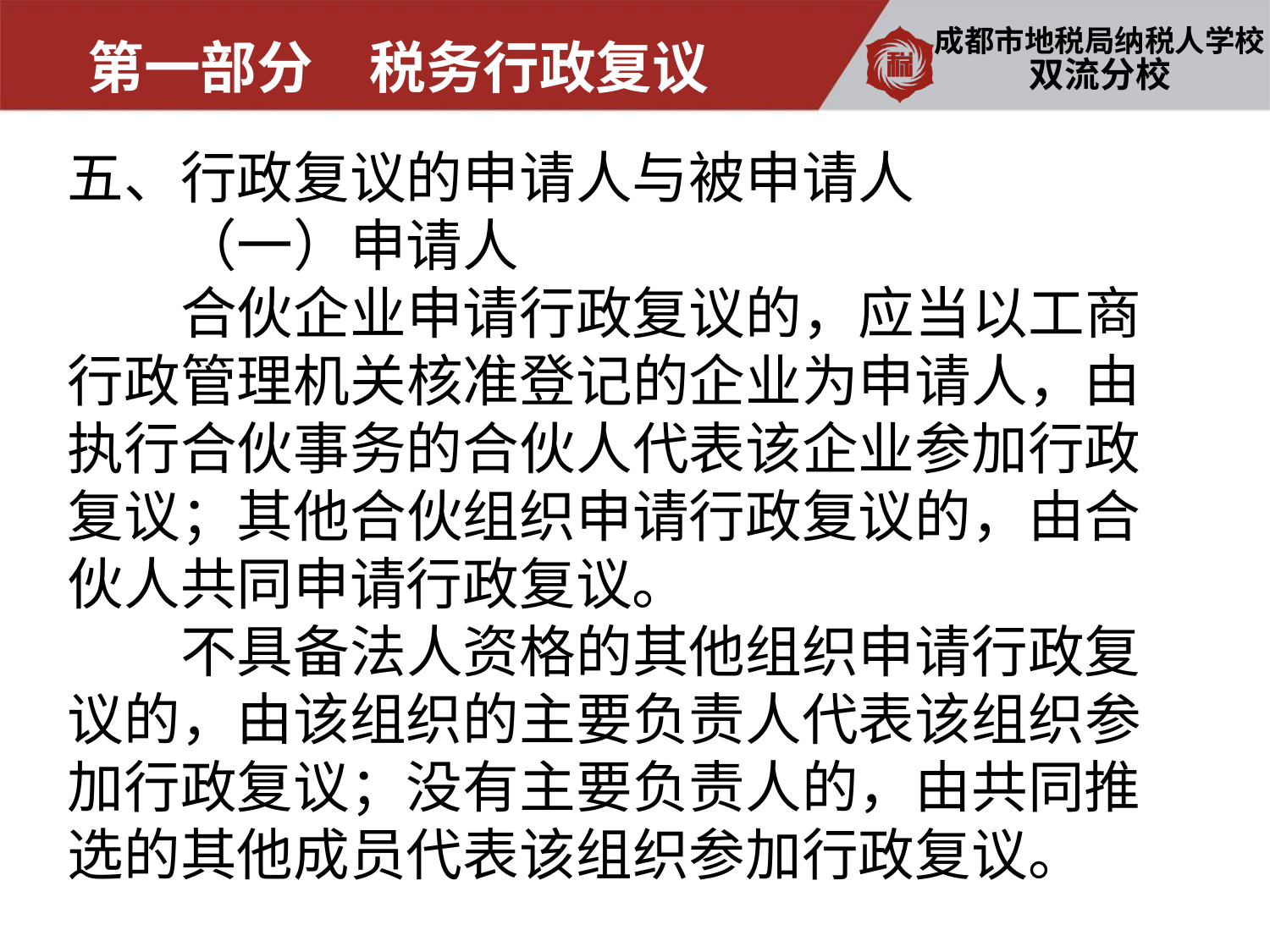

第一部分　税务行政复议
双流分校
五、行政复议的申请人与被申请人
　　（一）申请人
　　合伙企业申请行政复议的，应当以工商行政管理机关核准登记的企业为申请人，由执行合伙事务的合伙人代表该企业参加行政复议；其他合伙组织申请行政复议的，由合伙人共同申请行政复议。
　　不具备法人资格的其他组织申请行政复议的，由该组织的主要负责人代表该组织参加行政复议；没有主要负责人的，由共同推选的其他成员代表该组织参加行政复议。